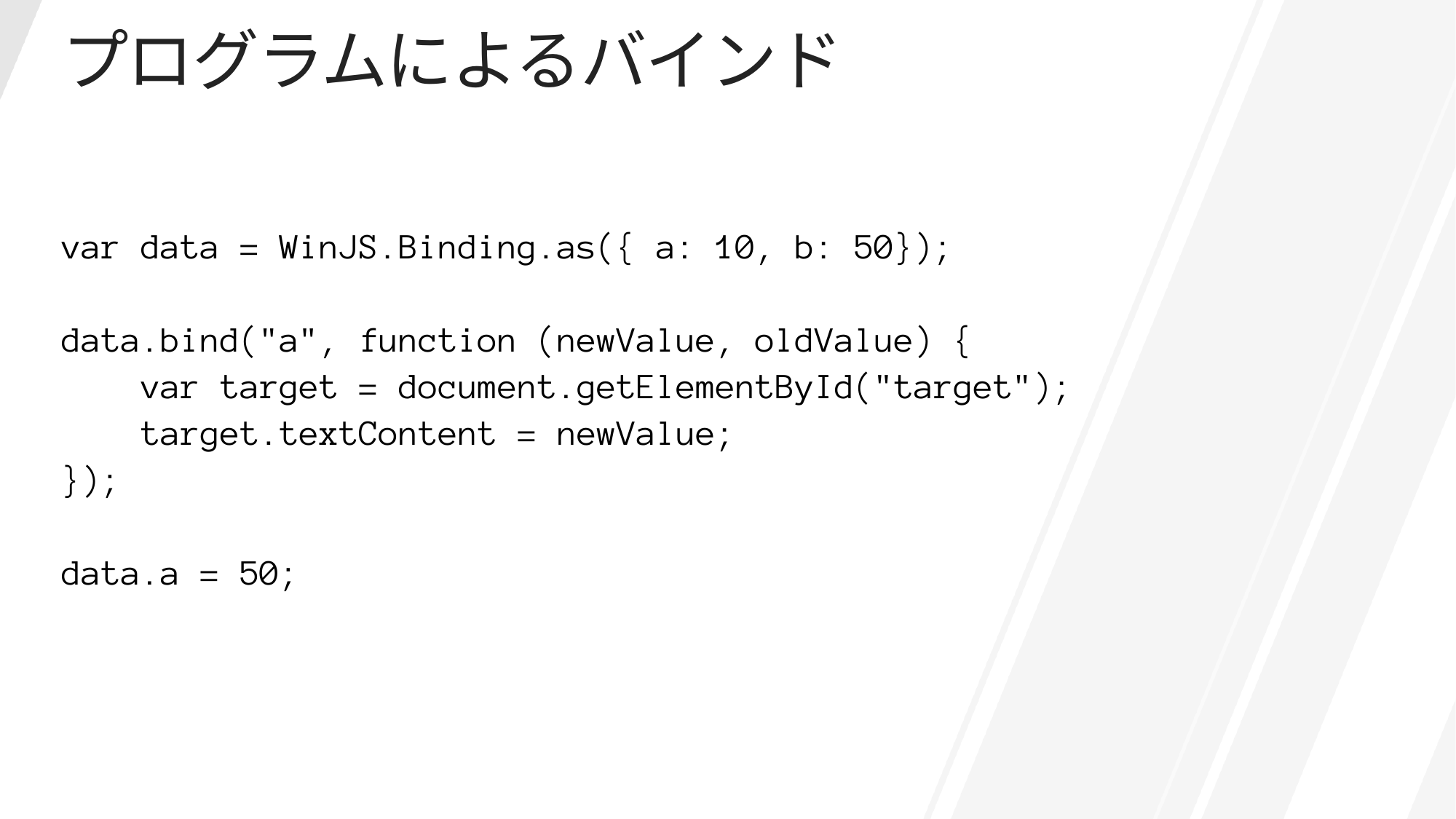

# プログラムによるバインド
var data = WinJS.Binding.as({ a: 10, b: 50});

data.bind("a", function (newValue, oldValue) {
    var target = document.getElementById("target");
    target.textContent = newValue;
});

data.a = 50;